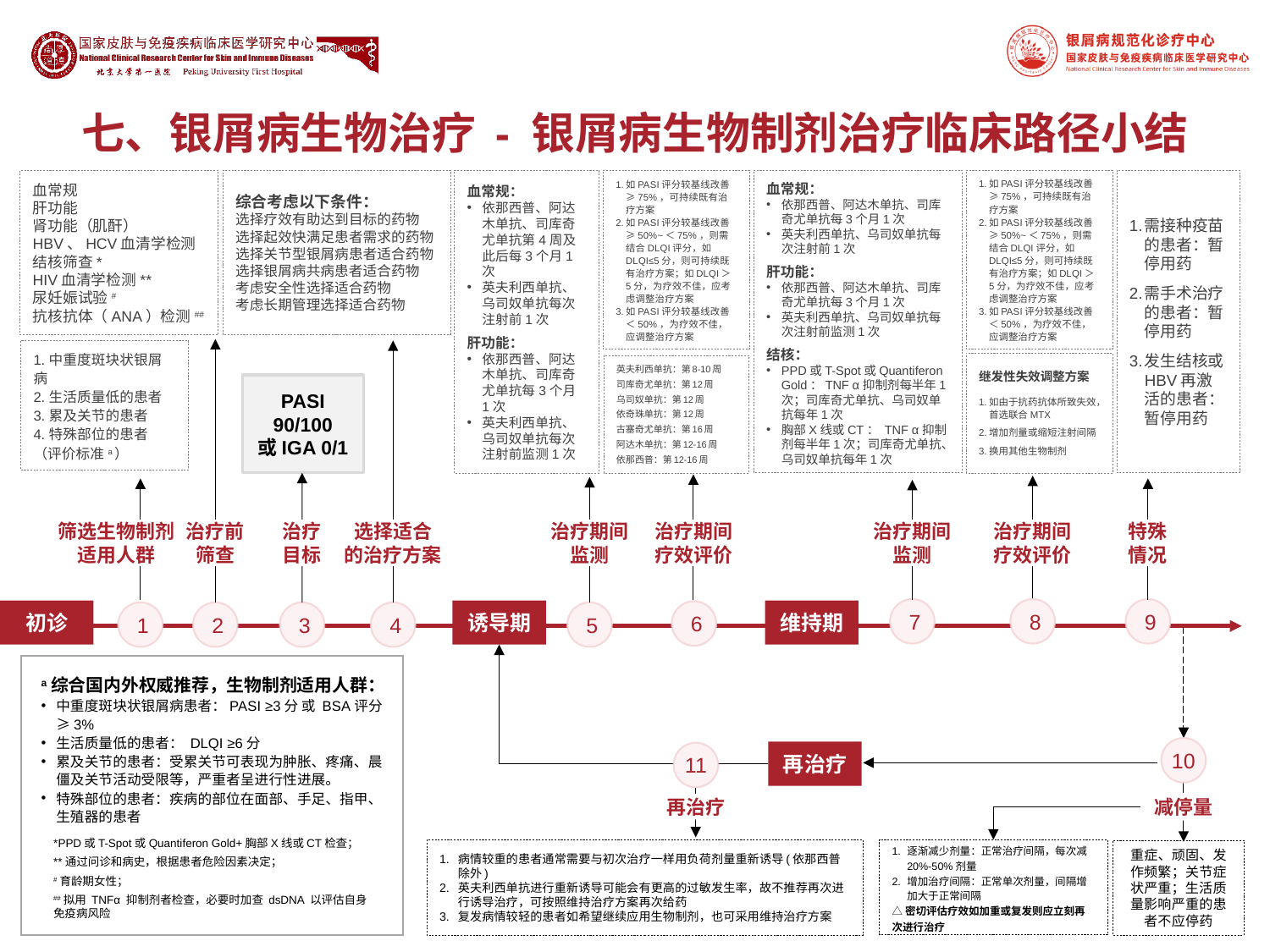

# 七、银屑病生物治疗 - 银屑病生物制剂治疗临床路径小结
血常规
肝功能
肾功能（肌酐）
HBV、HCV血清学检测
结核筛查*
HIV血清学检测**
尿妊娠试验#
抗核抗体（ANA）检测##
综合考虑以下条件：
选择疗效有助达到目标的药物
选择起效快满足患者需求的药物
选择关节型银屑病患者适合药物
选择银屑病共病患者适合药物
考虑安全性选择适合药物
考虑长期管理选择适合药物
血常规：
依那西普、阿达木单抗、司库奇尤单抗第4周及此后每3个月1次
英夫利西单抗、乌司奴单抗每次注射前1次
肝功能：
依那西普、阿达木单抗、司库奇尤单抗每3个月1次
英夫利西单抗、乌司奴单抗每次注射前监测1次
如PASI评分较基线改善≥75%，可持续既有治疗方案
如PASI评分较基线改善≥50%~＜75%，则需结合DLQI评分，如DLQI≤5分，则可持续既有治疗方案；如DLQI＞5分，为疗效不佳，应考虑调整治疗方案
如PASI评分较基线改善＜50%，为疗效不佳，应调整治疗方案
血常规：
依那西普、阿达木单抗、司库奇尤单抗每3个月1次
英夫利西单抗、乌司奴单抗每次注射前1次
肝功能：
依那西普、阿达木单抗、司库奇尤单抗每3个月1次
英夫利西单抗、乌司奴单抗每次注射前监测1次
结核：
PPD或T-Spot或Quantiferon Gold：TNF α抑制剂每半年1次；司库奇尤单抗、乌司奴单抗每年1次
胸部X线或CT： TNF α抑制剂每半年1次；司库奇尤单抗、乌司奴单抗每年1次
如PASI评分较基线改善≥75%，可持续既有治疗方案
如PASI评分较基线改善≥50%~＜75%，则需结合DLQI评分，如DLQI≤5分，则可持续既有治疗方案；如DLQI＞5分，为疗效不佳，应考虑调整治疗方案
如PASI评分较基线改善＜50%，为疗效不佳，应调整治疗方案
需接种疫苗的患者：暂停用药
需手术治疗的患者：暂停用药
发生结核或HBV再激活的患者：暂停用药
1.中重度斑块状银屑病
2.生活质量低的患者
3.累及关节的患者
4.特殊部位的患者
（评价标准a）
继发性失效调整方案
如由于抗药抗体所致失效，首选联合MTX
增加剂量或缩短注射间隔
换用其他生物制剂
英夫利西单抗：第8-10周
司库奇尤单抗：第12周
乌司奴单抗：第12周
依奇珠单抗：第12周
古塞奇尤单抗：第16周
阿达木单抗：第12-16周
依那西普：第12-16周
PASI 90/100
或IGA 0/1
筛选生物制剂适用人群
治疗前筛查
治疗
目标
选择适合
的治疗方案
治疗期间
监测
治疗期间
疗效评价
治疗期间
监测
治疗期间
疗效评价
特殊
情况
7
8
9
初诊
诱导期
维持期
6
1
2
3
4
5

a综合国内外权威推荐，生物制剂适用人群：
中重度斑块状银屑病患者：PASI ≥3分 或 BSA评分 ≥3%
生活质量低的患者： DLQI ≥6分
累及关节的患者：受累关节可表现为肿胀、疼痛、晨僵及关节活动受限等，严重者呈进行性进展。
特殊部位的患者：疾病的部位在面部、手足、指甲、生殖器的患者
10
再治疗
11
减停量
再治疗
*PPD或T-Spot或Quantiferon Gold+胸部X线或CT检查；
**通过问诊和病史，根据患者危险因素决定；
#育龄期女性；
##拟用 TNFα 抑制剂者检查，必要时加查 dsDNA 以评估自身免疫病风险
逐渐减少剂量：正常治疗间隔，每次减20%-50%剂量
增加治疗间隔：正常单次剂量，间隔增加大于正常间隔
△密切评估疗效如加重或复发则应立刻再次进行治疗
病情较重的患者通常需要与初次治疗一样用负荷剂量重新诱导(依那西普除外)
英夫利西单抗进行重新诱导可能会有更高的过敏发生率，故不推荐再次进行诱导治疗，可按照维持治疗方案再次给药
复发病情较轻的患者如希望继续应用生物制剂，也可采用维持治疗方案
重症、顽固、发作频繁；关节症状严重；生活质量影响严重的患者不应停药